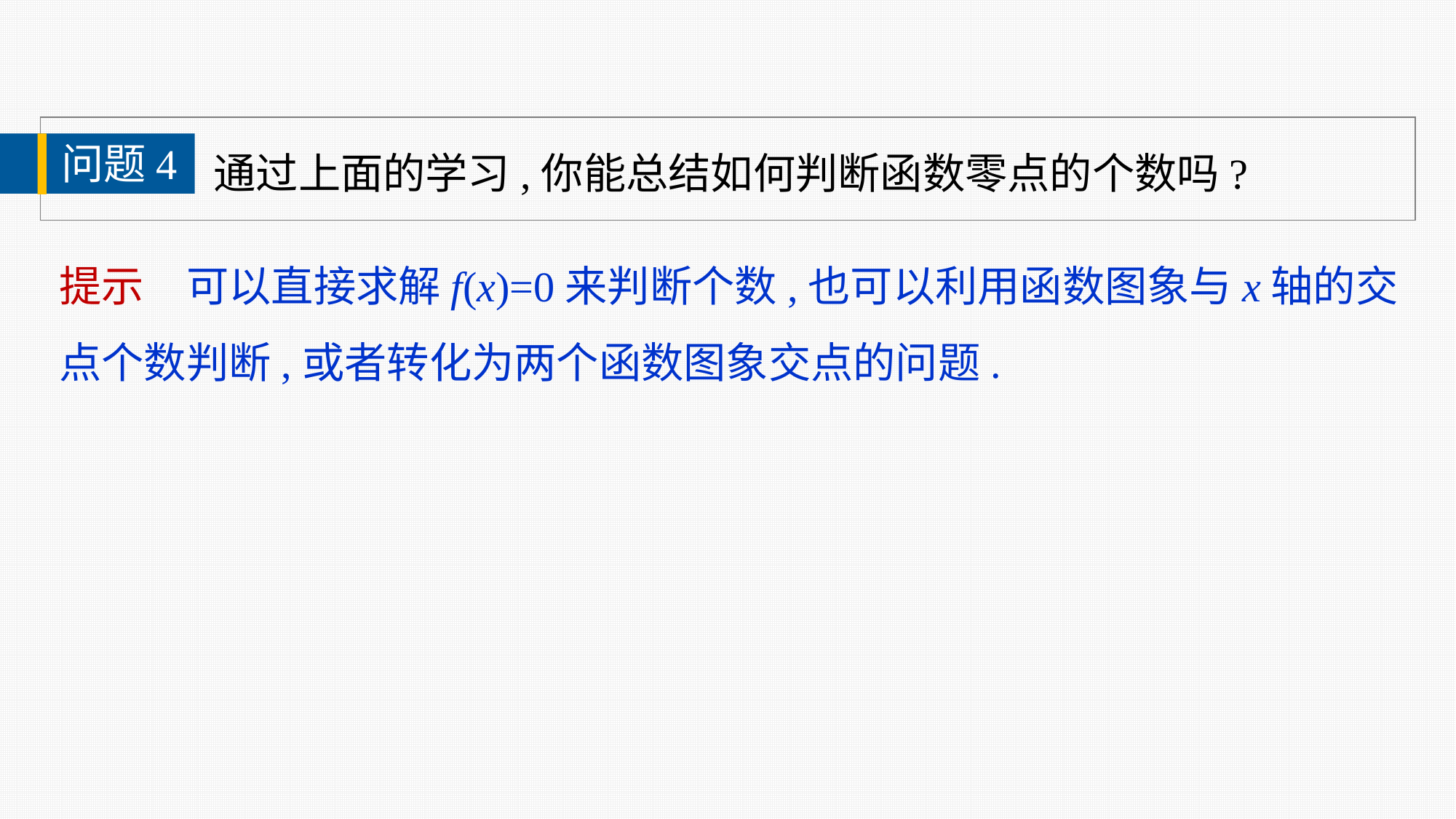

通过上面的学习,你能总结如何判断函数零点的个数吗?

问题4

提示　可以直接求解f(x)=0来判断个数,也可以利用函数图象与x轴的交点个数判断,或者转化为两个函数图象交点的问题.